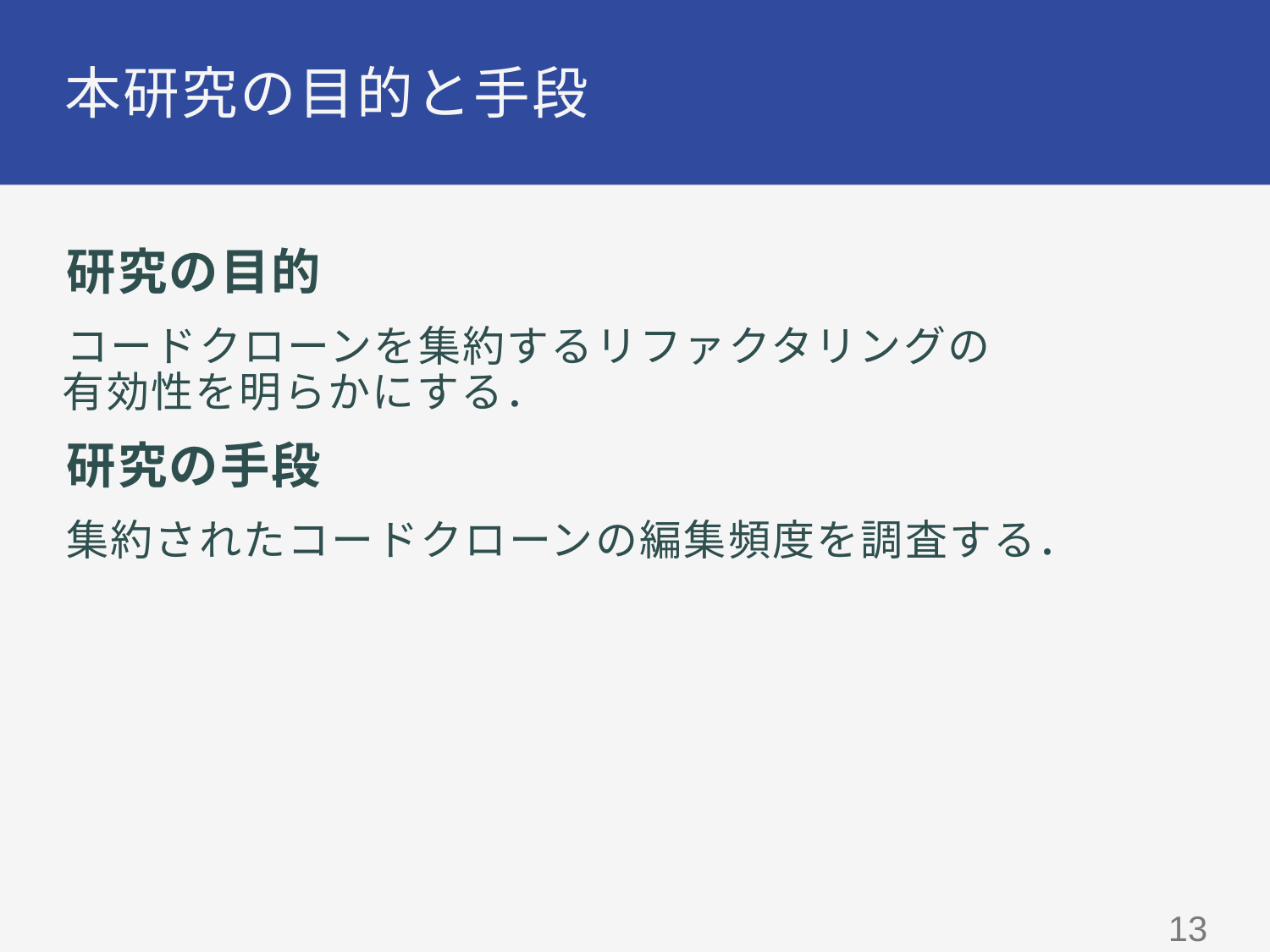

# 本研究の目的と手段
研究の目的
コードクローンを集約するリファクタリングの
有効性を明らかにする．
研究の手段
集約されたコードクローンの編集頻度を調査する．
13